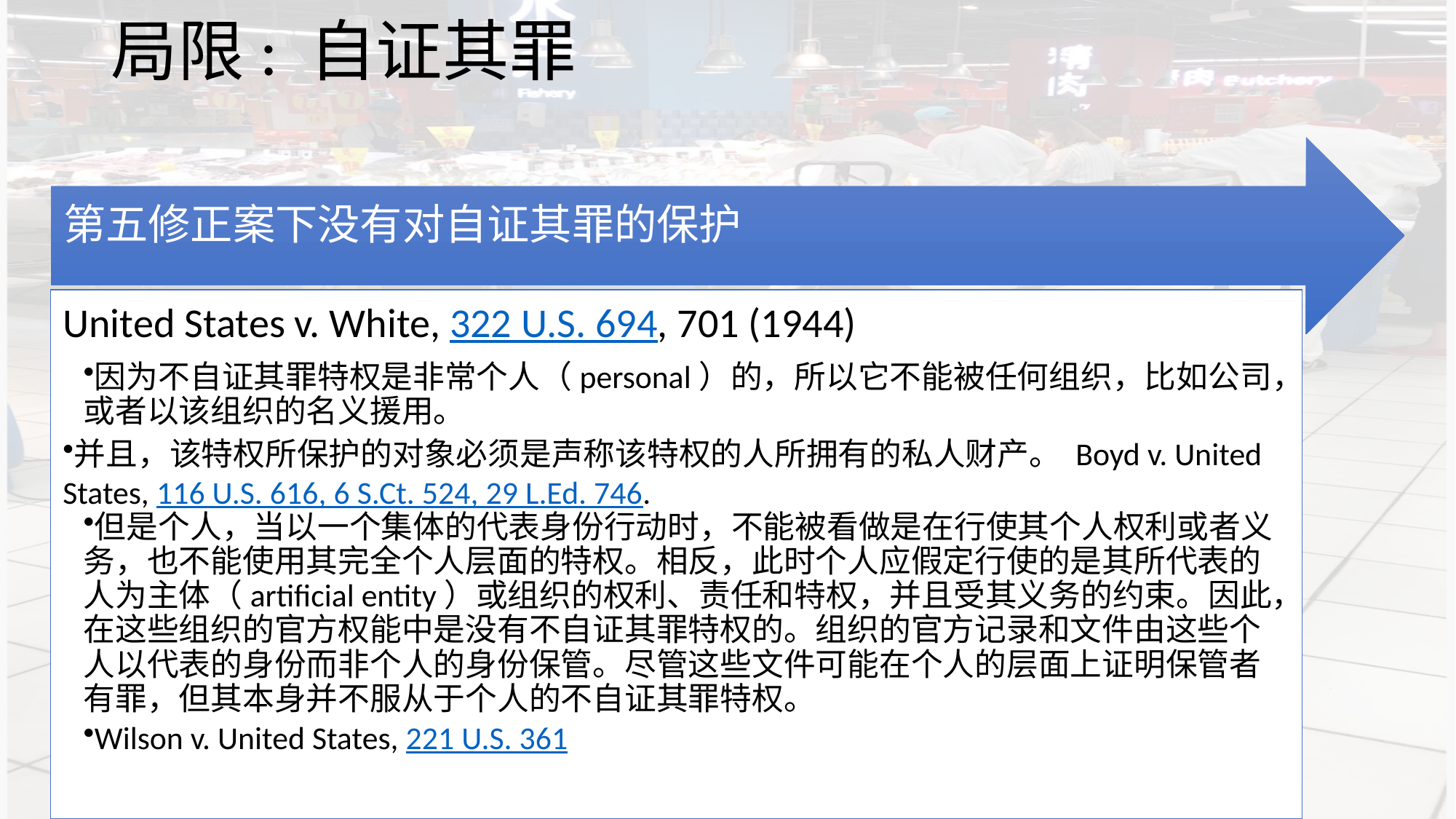

# 局限: 自证其罪
第五修正案下没有对自证其罪的保护
United States v. White, 322 U.S. 694, 701 (1944)
因为不自证其罪特权是非常个人（personal）的，所以它不能被任何组织，比如公司，或者以该组织的名义援用。
并且，该特权所保护的对象必须是声称该特权的人所拥有的私人财产。 Boyd v. United States, 116 U.S. 616, 6 S.Ct. 524, 29 L.Ed. 746.
但是个人，当以一个集体的代表身份行动时，不能被看做是在行使其个人权利或者义务，也不能使用其完全个人层面的特权。相反，此时个人应假定行使的是其所代表的人为主体（artificial entity）或组织的权利、责任和特权，并且受其义务的约束。因此，在这些组织的官方权能中是没有不自证其罪特权的。组织的官方记录和文件由这些个人以代表的身份而非个人的身份保管。尽管这些文件可能在个人的层面上证明保管者有罪，但其本身并不服从于个人的不自证其罪特权。
Wilson v. United States, 221 U.S. 361